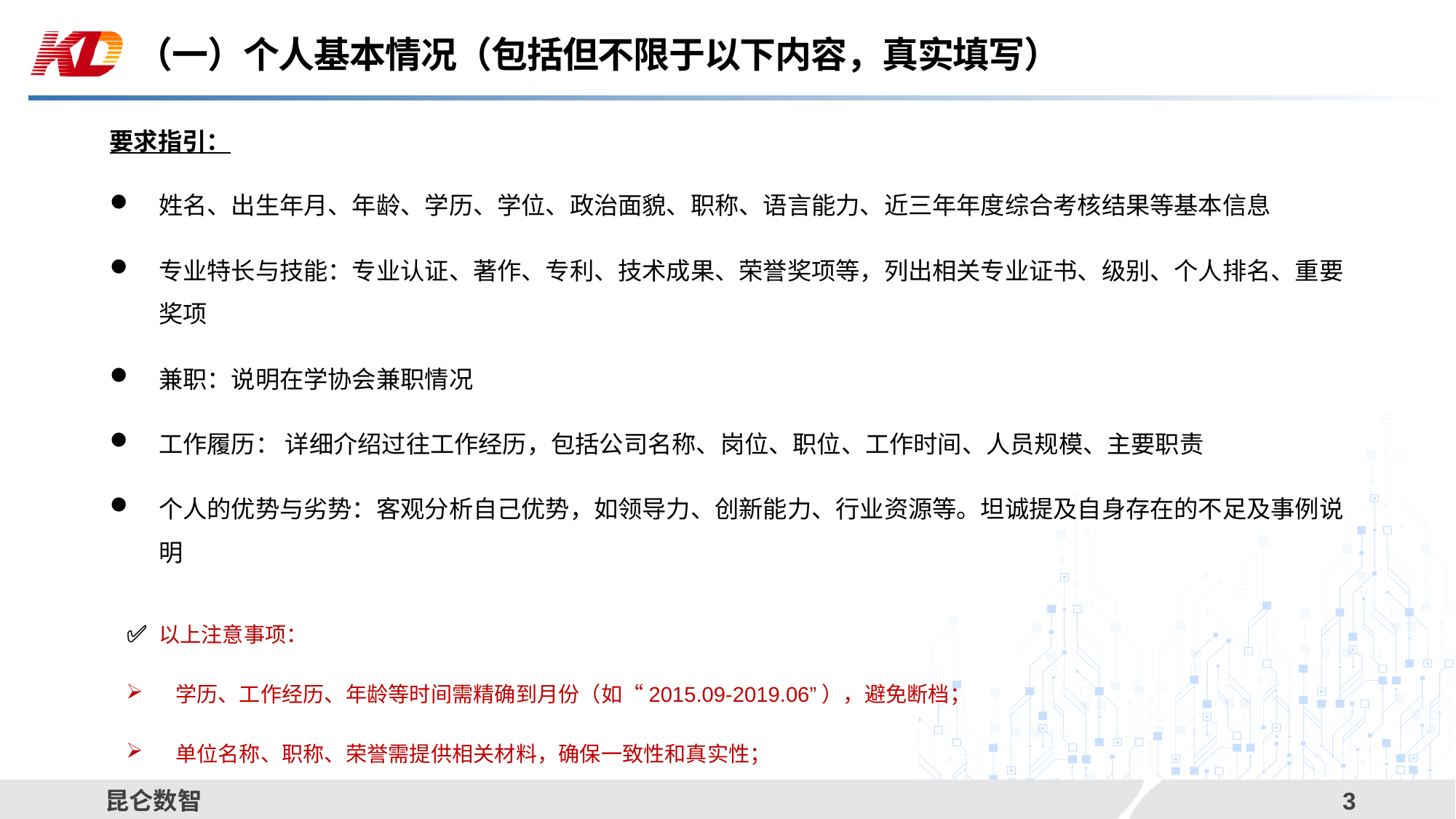

# （一）个人基本情况（包括但不限于以下内容，真实填写）
要求指引：
姓名、出生年月、年龄、学历、学位、政治面貌、职称、语言能力、近三年年度综合考核结果等基本信息
专业特长与技能：专业认证、著作、专利、技术成果、荣誉奖项等，列出相关专业证书、级别、个人排名、重要奖项
兼职：说明在学协会兼职情况
工作履历： 详细介绍过往工作经历，包括公司名称、岗位、职位、工作时间、人员规模、主要职责
个人的优势与劣势：客观分析自己优势，如领导力、创新能力、行业资源等。坦诚提及自身存在的不足及事例说明
✅ 以上注意事项：
学历、工作经历、年龄等时间需精确到月份（如“2015.09-2019.06”），避免断档；
单位名称、职称、荣誉需提供相关材料，确保一致性和真实性；